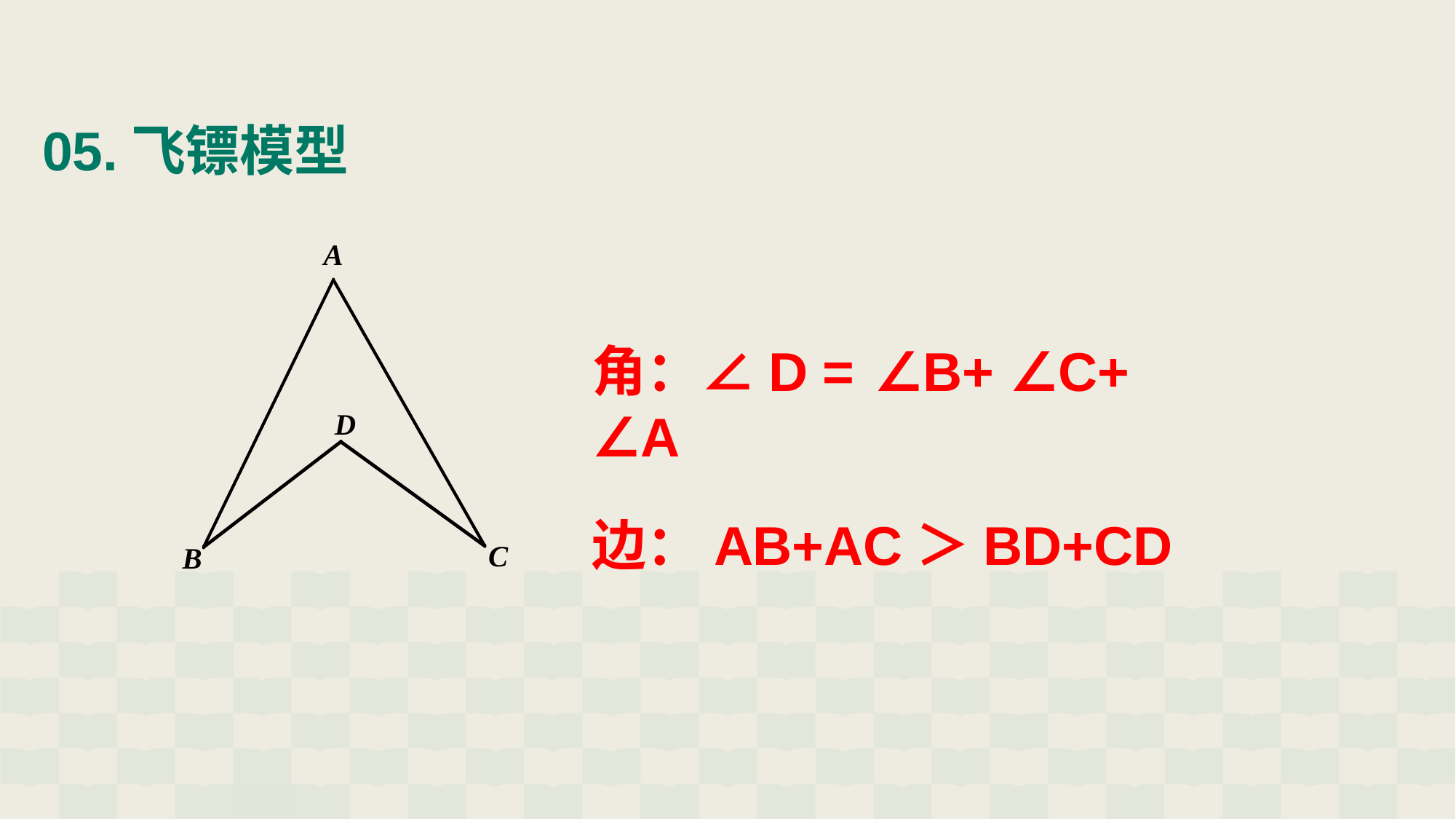

# 05.飞镖模型
A

角：∠D =	∠B+ ∠C+ ∠A

边：AB+AC＞BD+CD
D

C
B